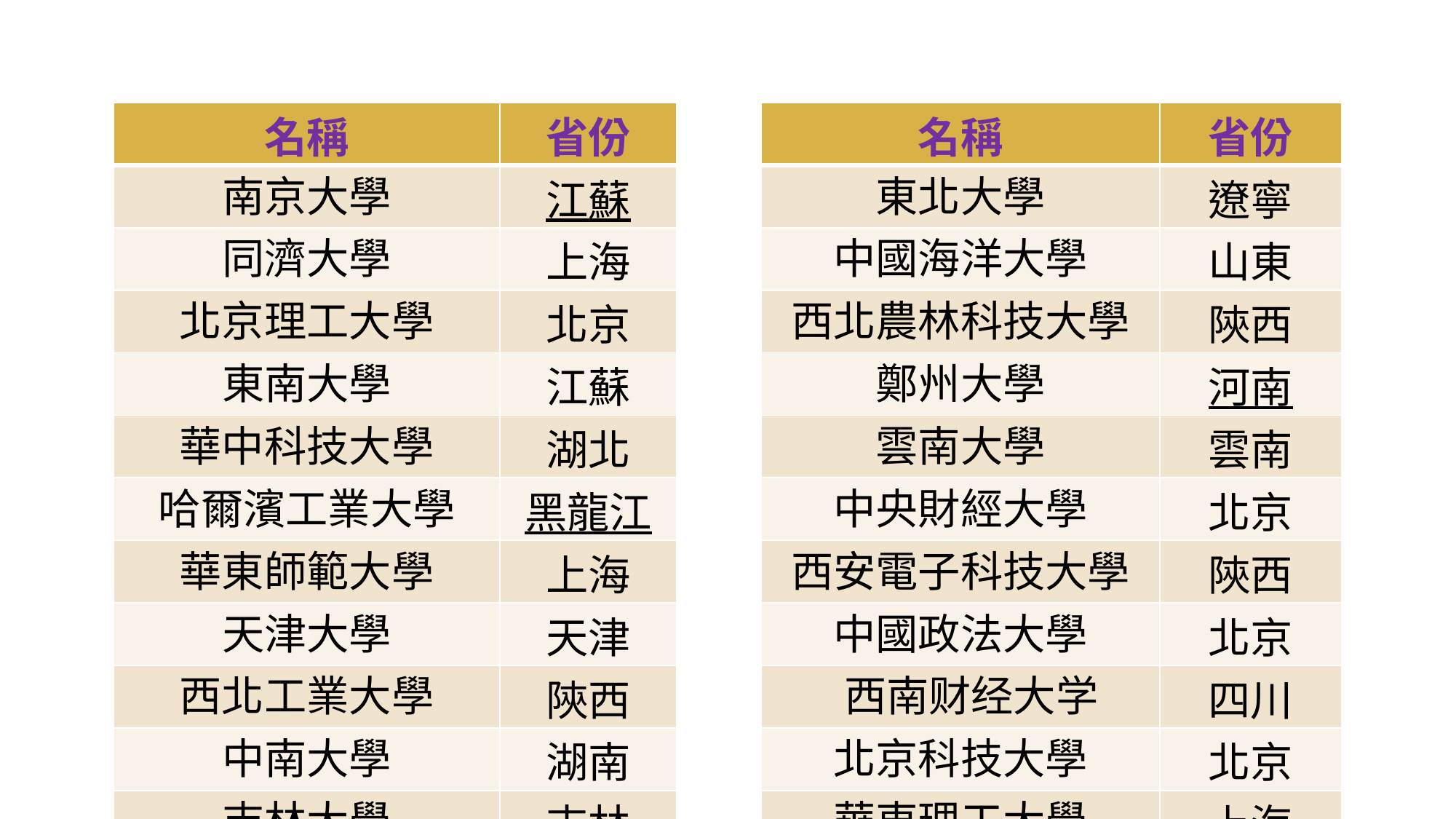

| 名稱 | 省份 |
| --- | --- |
| 南京大學 | 江蘇 |
| 同濟大學 | 上海 |
| 北京理工大學 | 北京 |
| 東南大學 | 江蘇 |
| 華中科技大學 | 湖北 |
| 哈爾濱工業大學 | 黑龍江 |
| 華東師範大學 | 上海 |
| 天津大學 | 天津 |
| 西北工業大學 | 陝西 |
| 中南大學 | 湖南 |
| 吉林大學 | 吉林 |
| 名稱 | 省份 |
| --- | --- |
| 東北大學 | 遼寧 |
| 中國海洋大學 | 山東 |
| 西北農林科技大學 | 陝西 |
| 鄭州大學 | 河南 |
| 雲南大學 | 雲南 |
| 中央財經大學 | 北京 |
| 西安電子科技大學 | 陝西 |
| 中國政法大學 | 北京 |
| 西南财经大学 | 四川 |
| 北京科技大學 | 北京 |
| 華東理工大學 | 上海 |
18